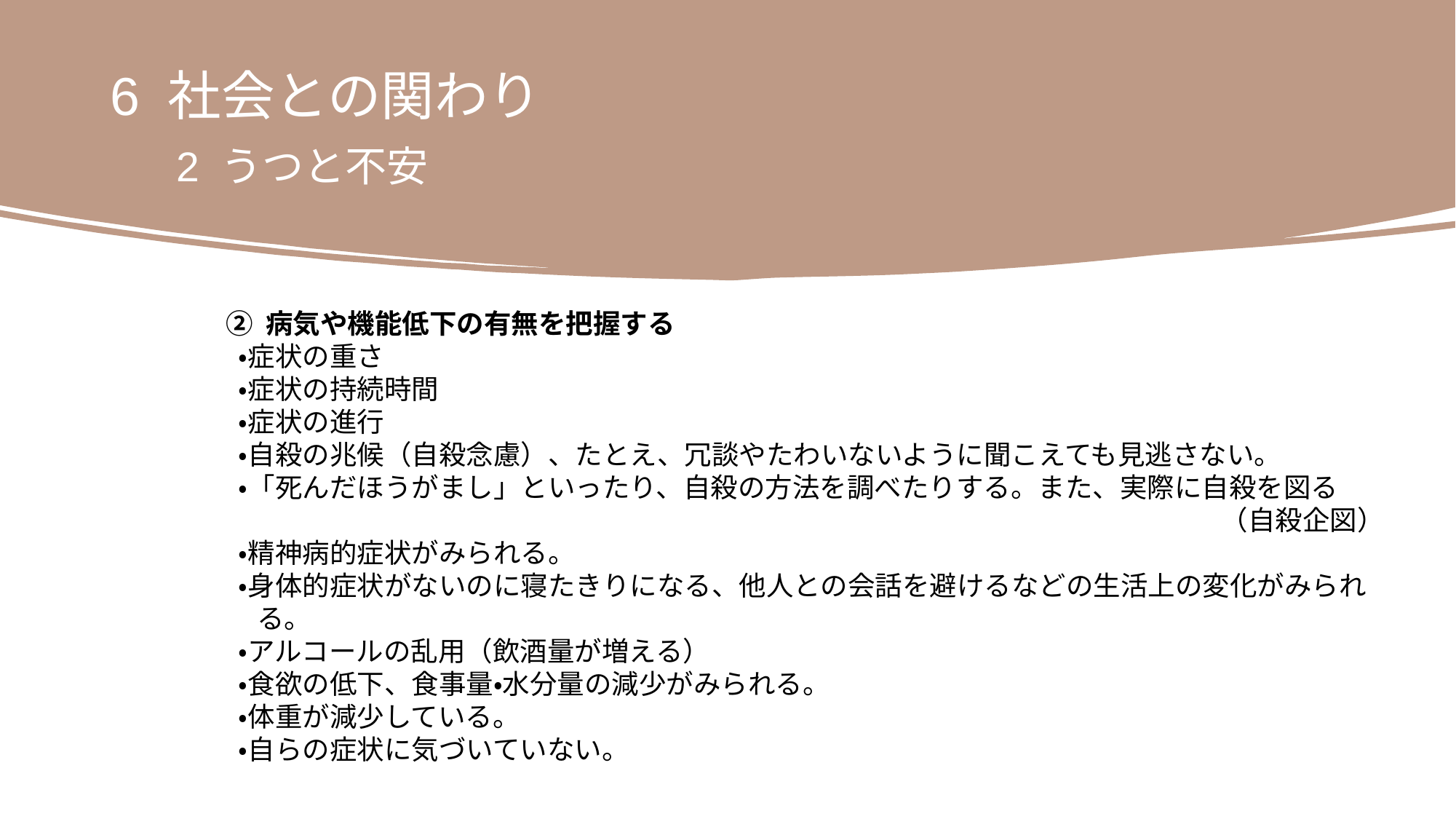

6 社会との関わり
　2 うつと不安

② 病気や機能低下の有無を把握する
 ・症状の重さ
 ・症状の持続時間
 ・症状の進行
 ・自殺の兆候（自殺念慮）、たとえ、冗談やたわいないように聞こえても見逃さない。
 ・「死んだほうがまし」といったり、自殺の方法を調べたりする。また、実際に自殺を図る
 　　　　　　　　　　　　　　　　　　　　　　　　　　　　　　　　　　　　（自殺企図）
 ・精神病的症状がみられる。
 ・身体的症状がないのに寝たきりになる、他人との会話を避けるなどの生活上の変化がみられ
    る。
 ・アルコールの乱用（飲酒量が増える）
 ・食欲の低下、食事量・水分量の減少がみられる。
 ・体重が減少している。
 ・自らの症状に気づいていない。